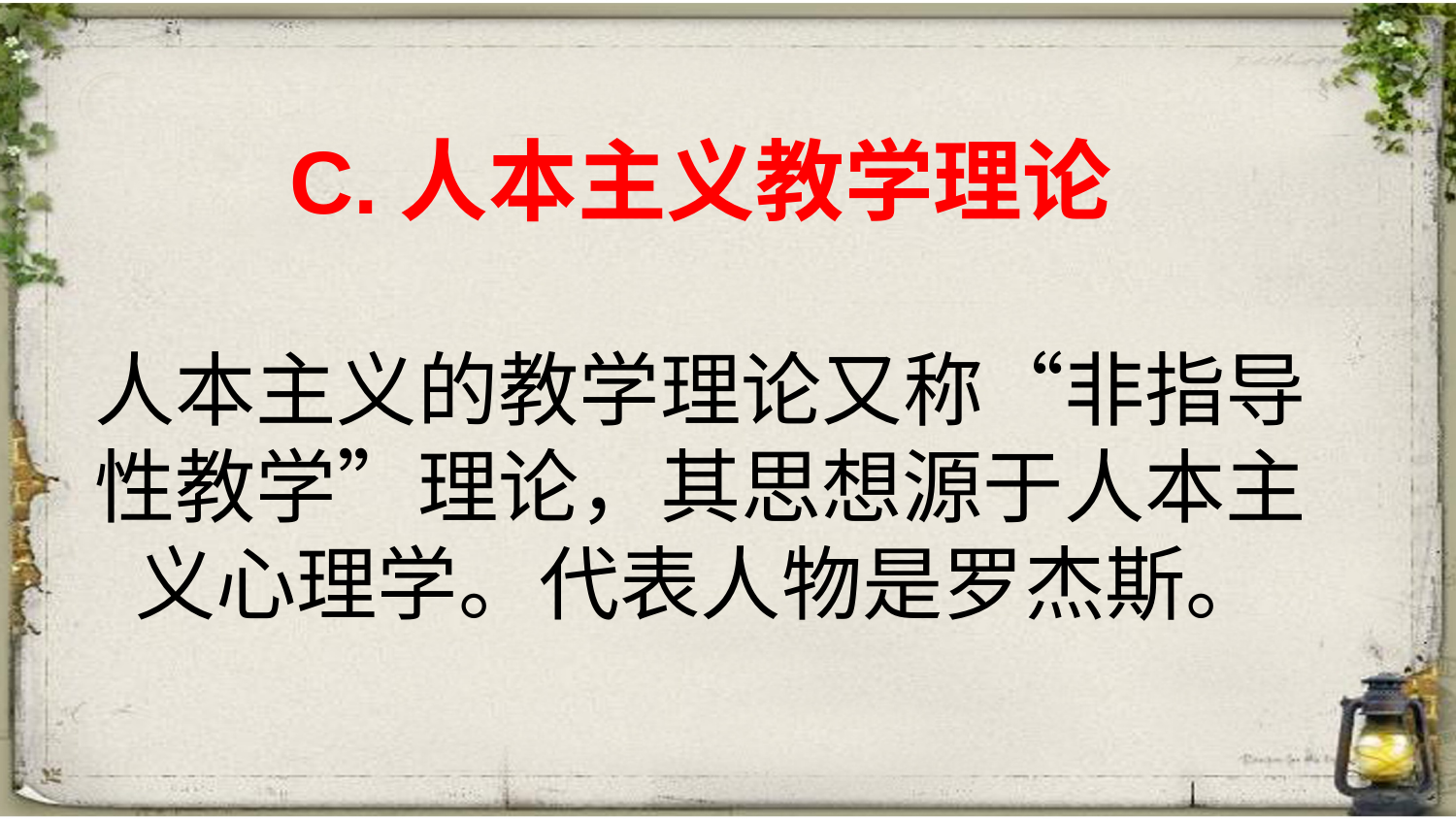

C.人本主义教学理论

人本主义的教学理论又称“非指导性教学”理论，其思想源于人本主义心理学。代表人物是罗杰斯。